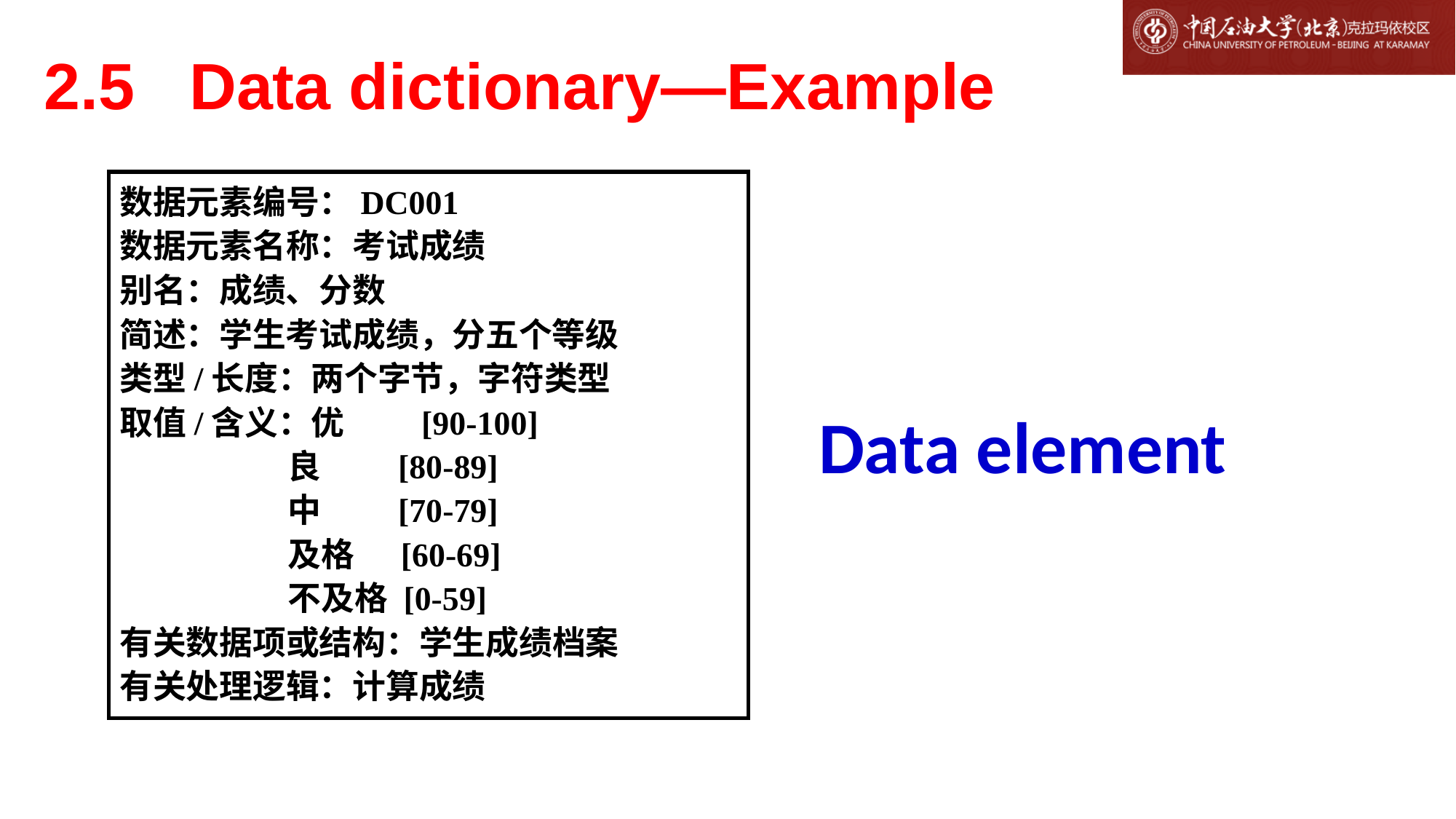

# 2.5   Data dictionary—Example
数据元素编号：DC001
数据元素名称：考试成绩
别名：成绩、分数
简述：学生考试成绩，分五个等级
类型/长度：两个字节，字符类型
取值/含义：优         [90-100]
                     良         [80-89]
                     中         [70-79]
                     及格     [60-69]
                     不及格 [0-59]
有关数据项或结构：学生成绩档案
有关处理逻辑：计算成绩
Data element